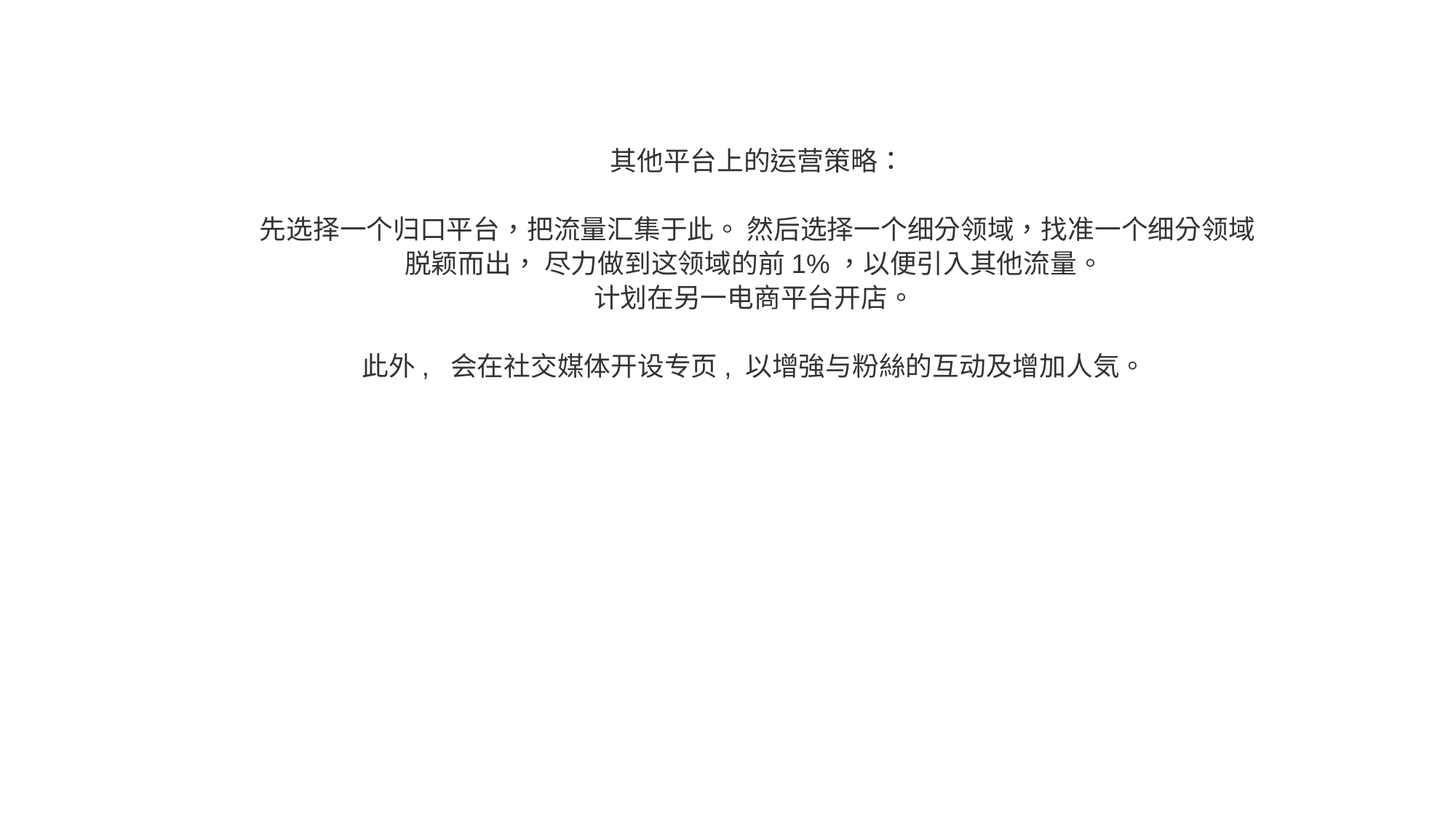

# 其他平台上的运营策略：   先选择一个归口平台，把流量汇集于此。 然后选择一个细分领域，找准一个细分领域脱颖而出， 尽力做到这领域的前1%，以便引入其他流量。 计划在另一电商平台开店。 此外,  会在社交媒体开设专页, 以增強与粉絲的互动及增加人気。